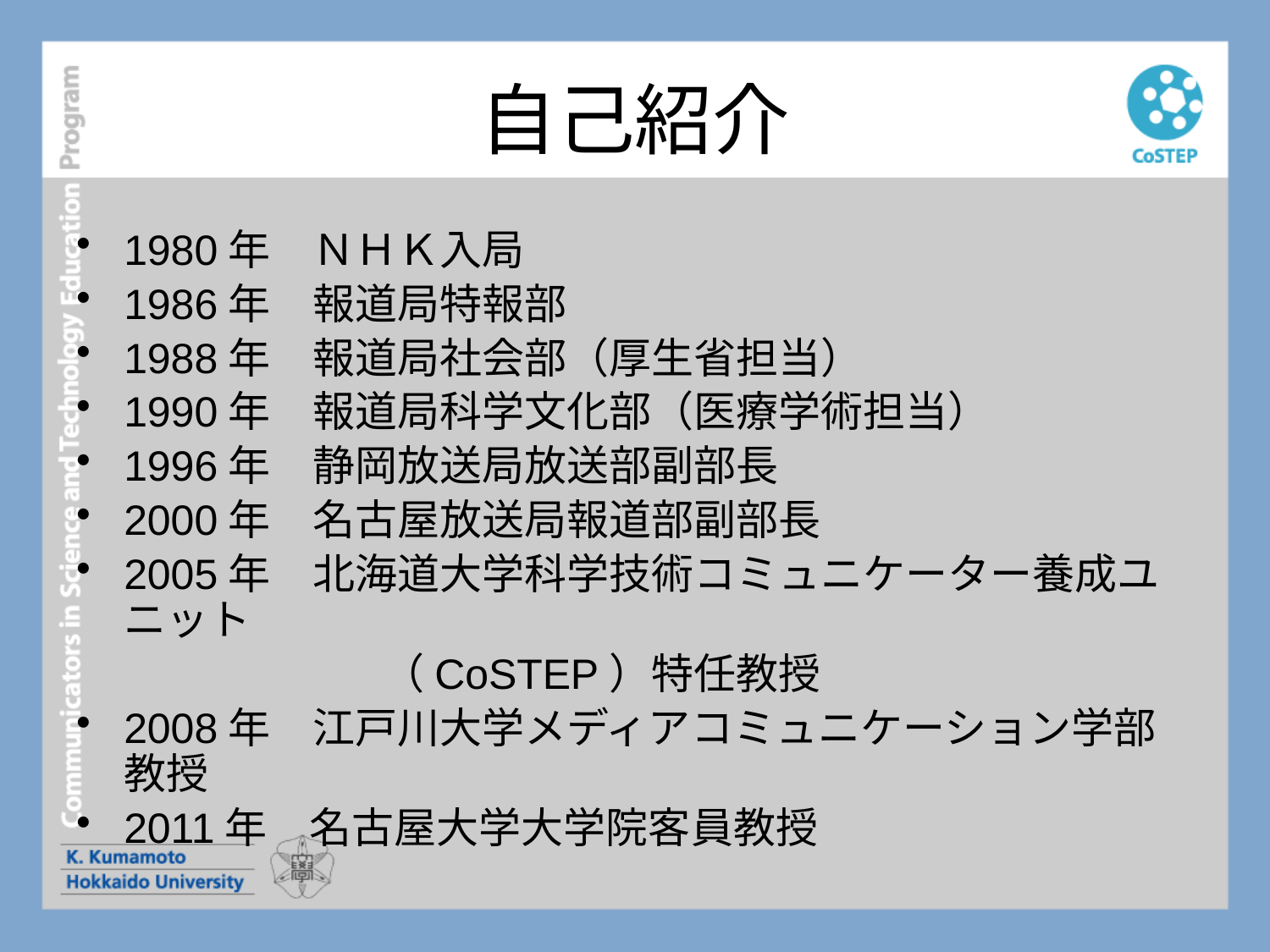

# 自己紹介
1980年　ＮＨＫ入局
1986年　報道局特報部
1988年　報道局社会部（厚生省担当）
1990年　報道局科学文化部（医療学術担当）
1996年　静岡放送局放送部副部長
2000年　名古屋放送局報道部副部長
2005年　北海道大学科学技術コミュニケーター養成ユニット
　　　　　　　 （CoSTEP）特任教授
2008年　江戸川大学メディアコミュニケーション学部教授
2011年　名古屋大学大学院客員教授